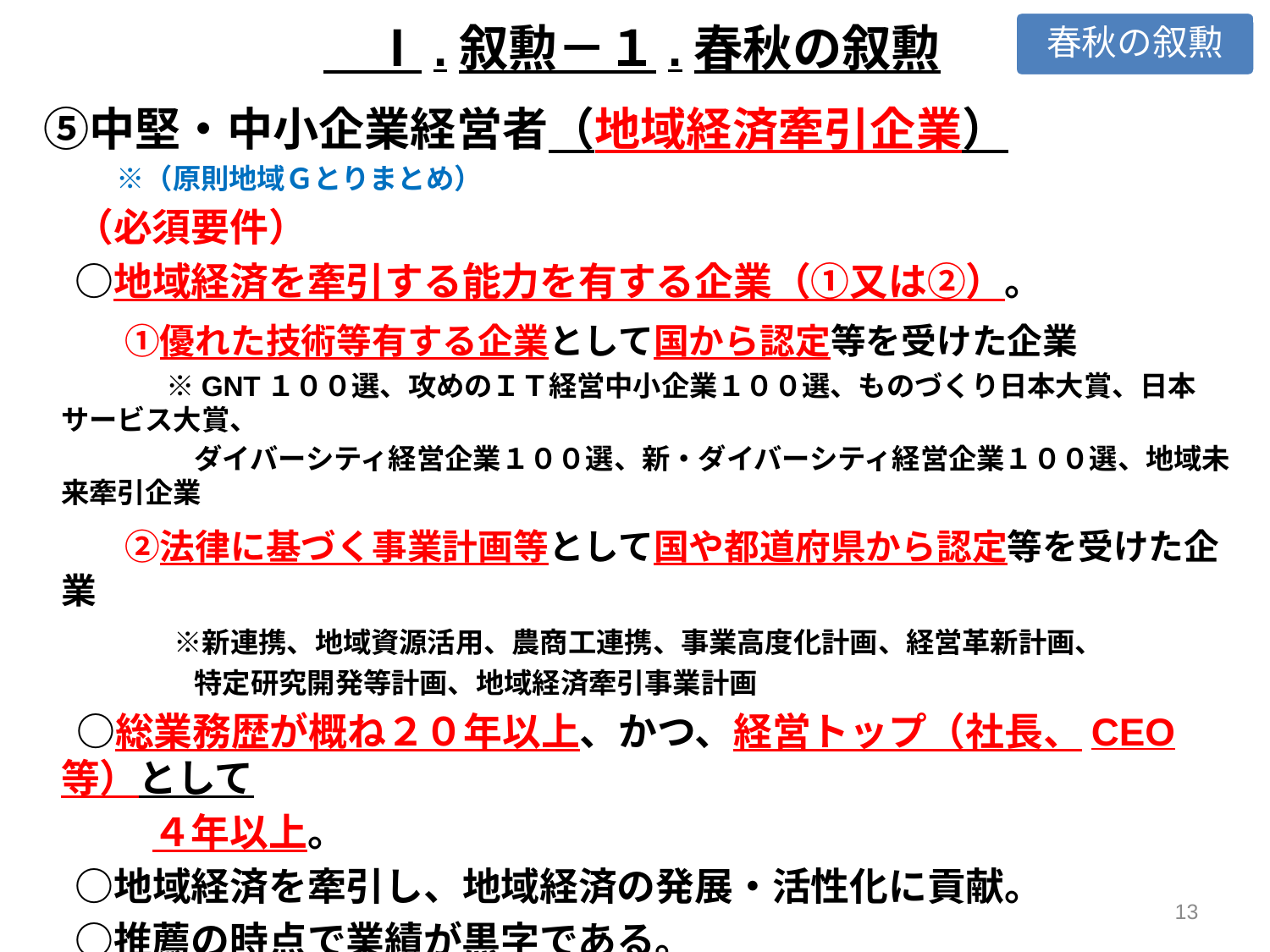

Ⅰ.叙勲－１.春秋の叙勲

春秋の叙勲
　⑤中堅・中小企業経営者（地域経済牽引企業）
　 　　　※（原則地域Ｇとりまとめ）
　　（必須要件）
　　○地域経済を牽引する能力を有する企業（①又は②）。
　　　①優れた技術等有する企業として国から認定等を受けた企業
　　　　　　※GNT１００選、攻めのＩＴ経営中小企業１００選、ものづくり日本大賞、日本サービス大賞、
　　　　　　　ダイバーシティ経営企業１００選、新・ダイバーシティ経営企業１００選、地域未来牽引企業
　　　②法律に基づく事業計画等として国や都道府県から認定等を受けた企業
　　　　　※新連携、地域資源活用、農商工連携、事業高度化計画、経営革新計画、
　　　　　　　特定研究開発等計画、地域経済牽引事業計画
　　 ○総業務歴が概ね２０年以上、かつ、経営トップ（社長、CEO等）として
　　　　４年以上。
　　○地域経済を牽引し、地域経済の発展・活性化に貢献。
　　○推薦の時点で業績が黒字である。
　　○経産大臣又は都道府県知事から産業振興関連の表彰歴がある。
　　●書類作成等に十分な協力体制（企業・団体）が得られることが望ましい。
13